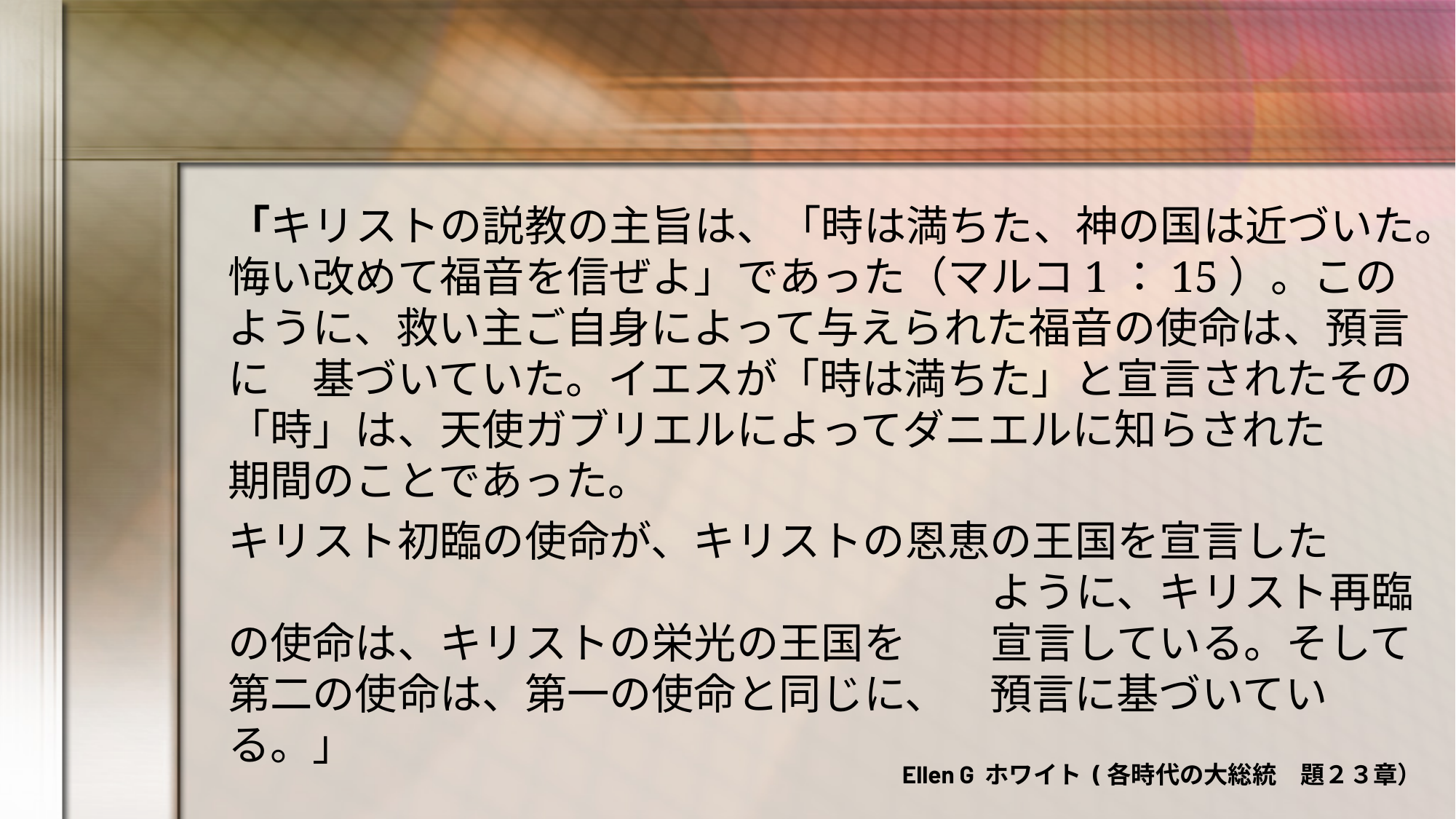

「キリストの説教の主旨は、「時は満ちた、神の国は近づいた。悔い改めて福音を信ぜよ」であった（マルコ1：15）。このように、救い主ご自身によって与えられた福音の使命は、預言に　基づいていた。イエスが「時は満ちた」と宣言されたその「時」は、天使ガブリエルによってダニエルに知らされた　　期間のことであった。
キリスト初臨の使命が、キリストの恩恵の王国を宣言した　　　　　　　　　　　　　　　　　　　　ように、キリスト再臨の使命は、キリストの栄光の王国を　　宣言している。そして第二の使命は、第一の使命と同じに、　預言に基づいている。」
Ellen G ホワイト (各時代の大総統　題２３章）